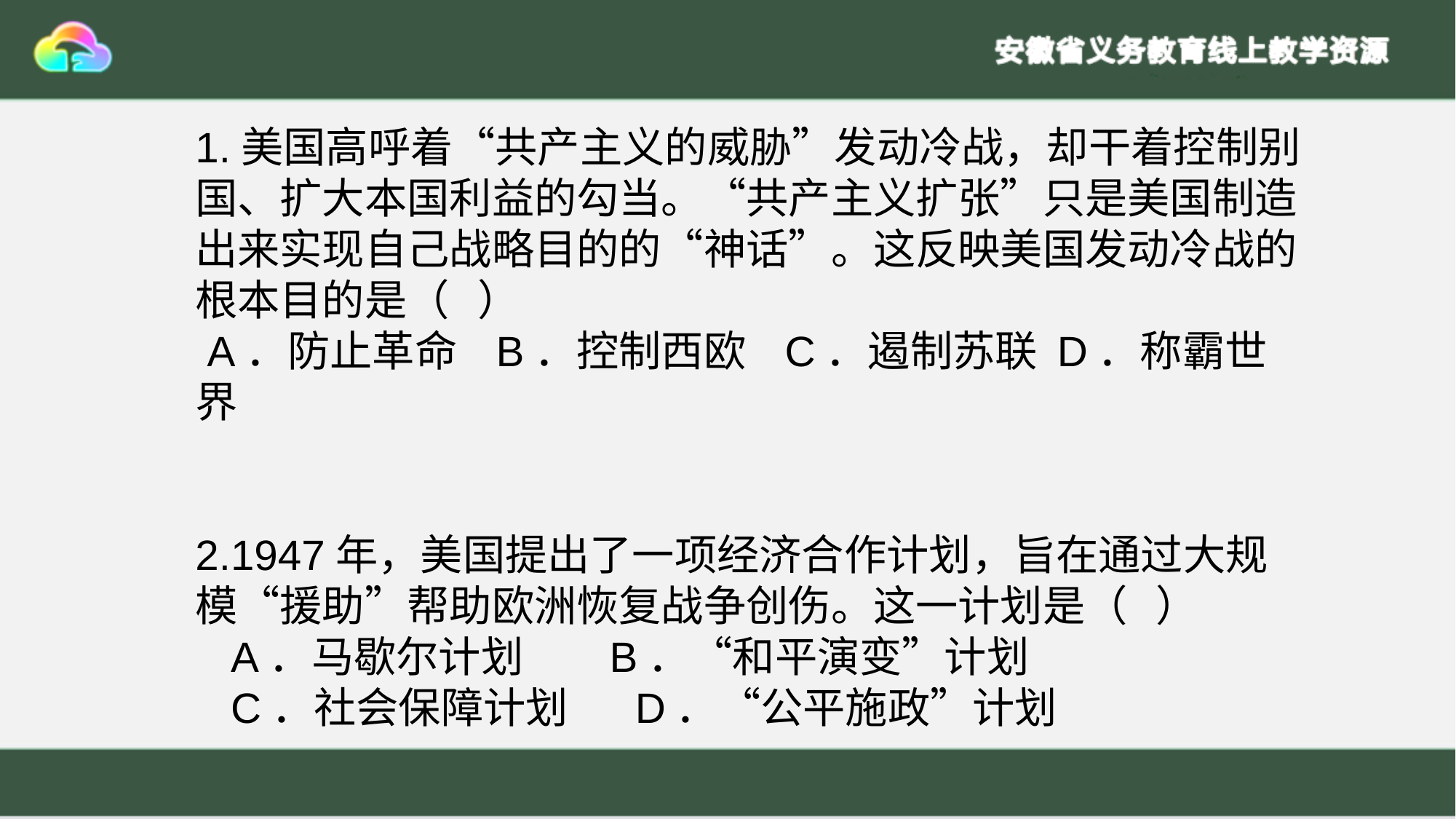

1.美国高呼着“共产主义的威胁”发动冷战，却干着控制别国、扩大本国利益的勾当。“共产主义扩张”只是美国制造出来实现自己战略目的的“神话”。这反映美国发动冷战的根本目的是（   ） A．防止革命   B．控制西欧   C．遏制苏联 D．称霸世界
2.1947年，美国提出了一项经济合作计划，旨在通过大规模“援助”帮助欧洲恢复战争创伤。这一计划是（   ）   A．马歇尔计划        B．“和平演变”计划
   C．社会保障计划      D．“公平施政”计划